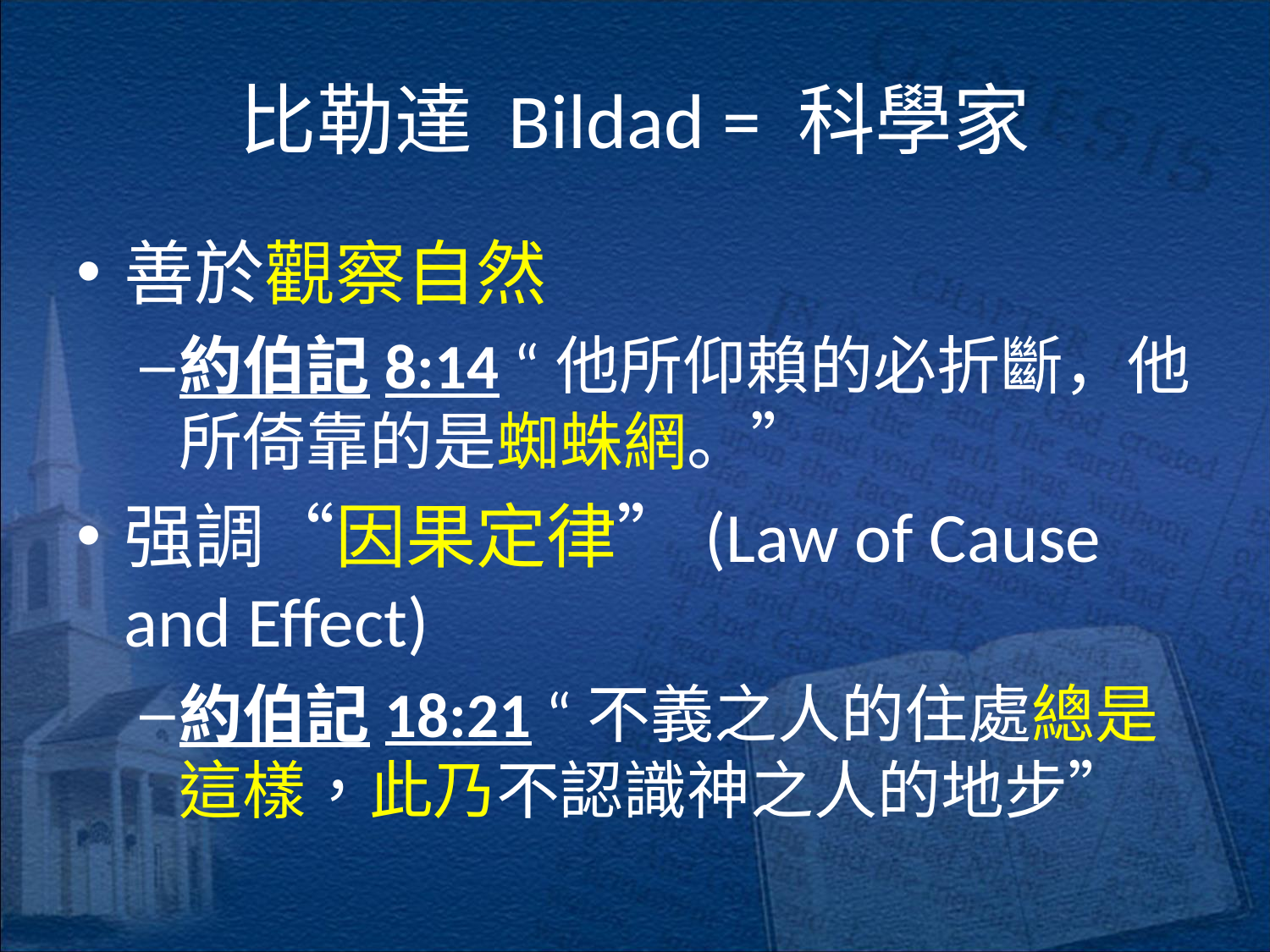

# 比勒達 Bildad = 科學家
善於觀察自然
約伯記8:14 “他所仰賴的必折斷，他所倚靠的是蜘蛛網。”
强調“因果定律”(Law of Cause and Effect)
約伯記18:21 “不義之人的住處總是這樣，此乃不認識神之人的地步”